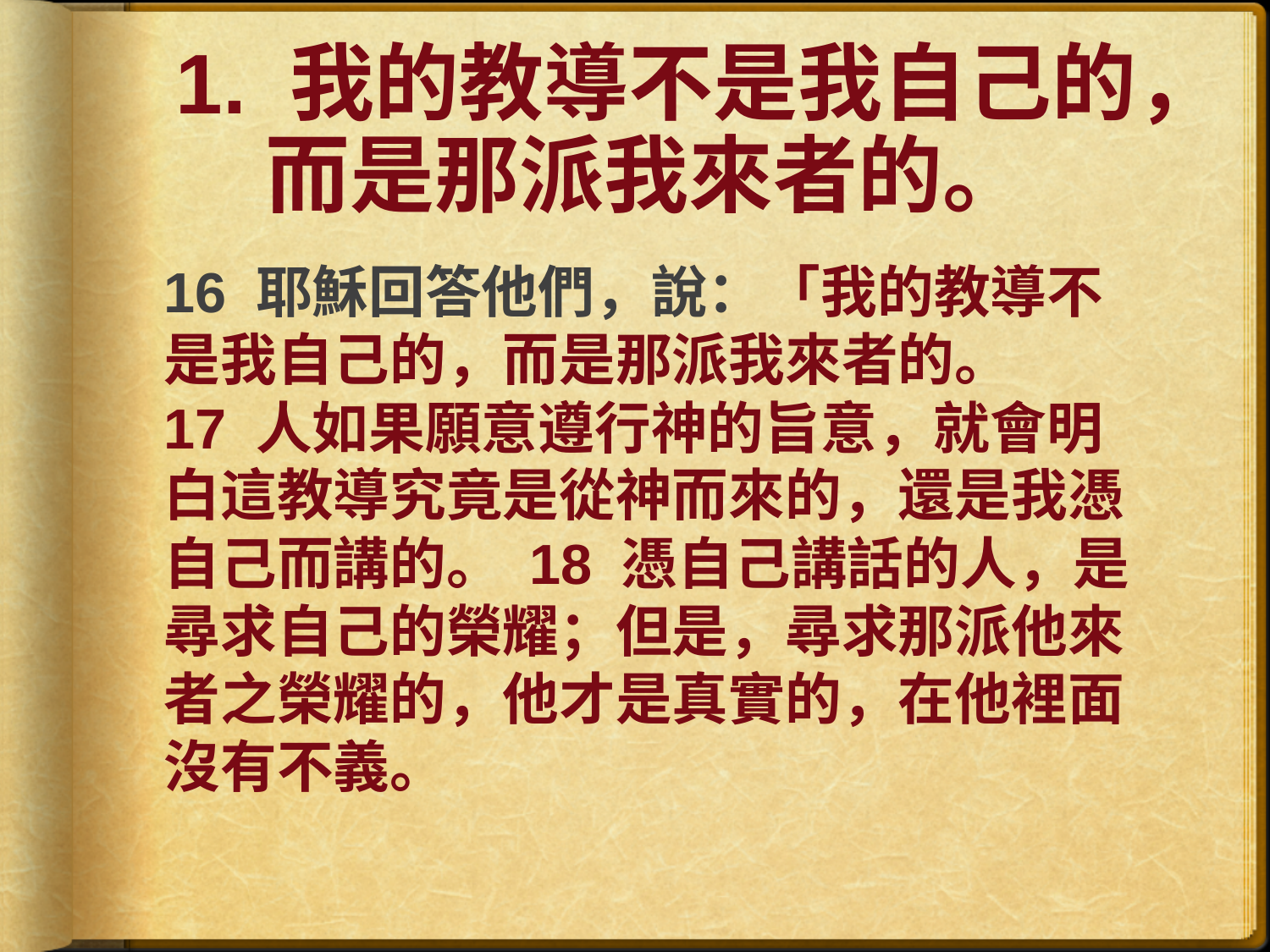

# 1. 我的教導不是我自己的，而是那派我來者的。
16 耶穌回答他們，說：「我的教導不是我自己的，而是那派我來者的。 17 人如果願意遵行神的旨意，就會明白這教導究竟是從神而來的，還是我憑自己而講的。 18 憑自己講話的人，是尋求自己的榮耀；但是，尋求那派他來者之榮耀的，他才是真實的，在他裡面沒有不義。